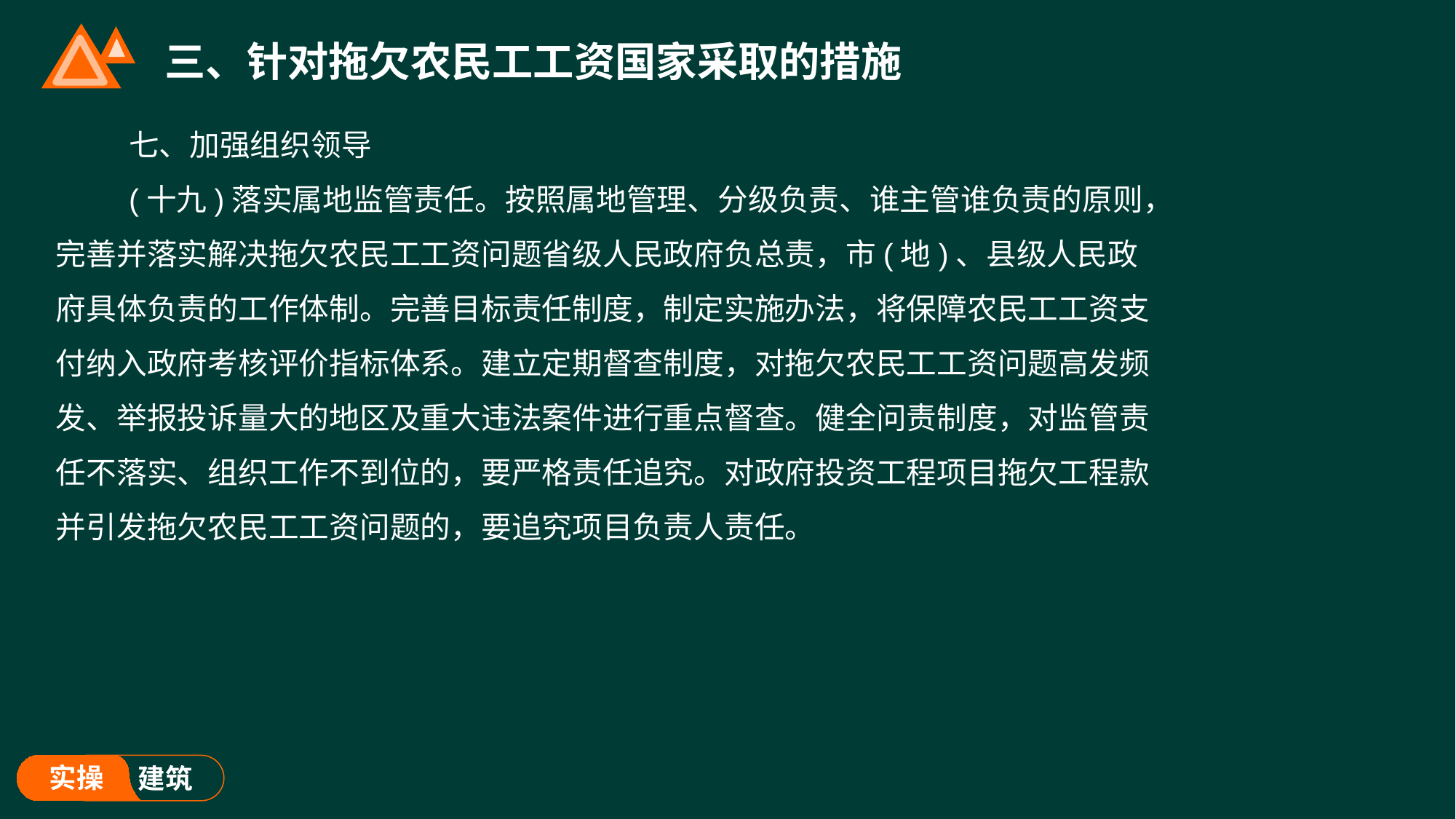

# 三、针对拖欠农民工工资国家采取的措施
七、加强组织领导
(十九)落实属地监管责任。按照属地管理、分级负责、谁主管谁负责的原则，完善并落实解决拖欠农民工工资问题省级人民政府负总责，市(地)、县级人民政府具体负责的工作体制。完善目标责任制度，制定实施办法，将保障农民工工资支付纳入政府考核评价指标体系。建立定期督查制度，对拖欠农民工工资问题高发频发、举报投诉量大的地区及重大违法案件进行重点督查。健全问责制度，对监管责任不落实、组织工作不到位的，要严格责任追究。对政府投资工程项目拖欠工程款并引发拖欠农民工工资问题的，要追究项目负责人责任。